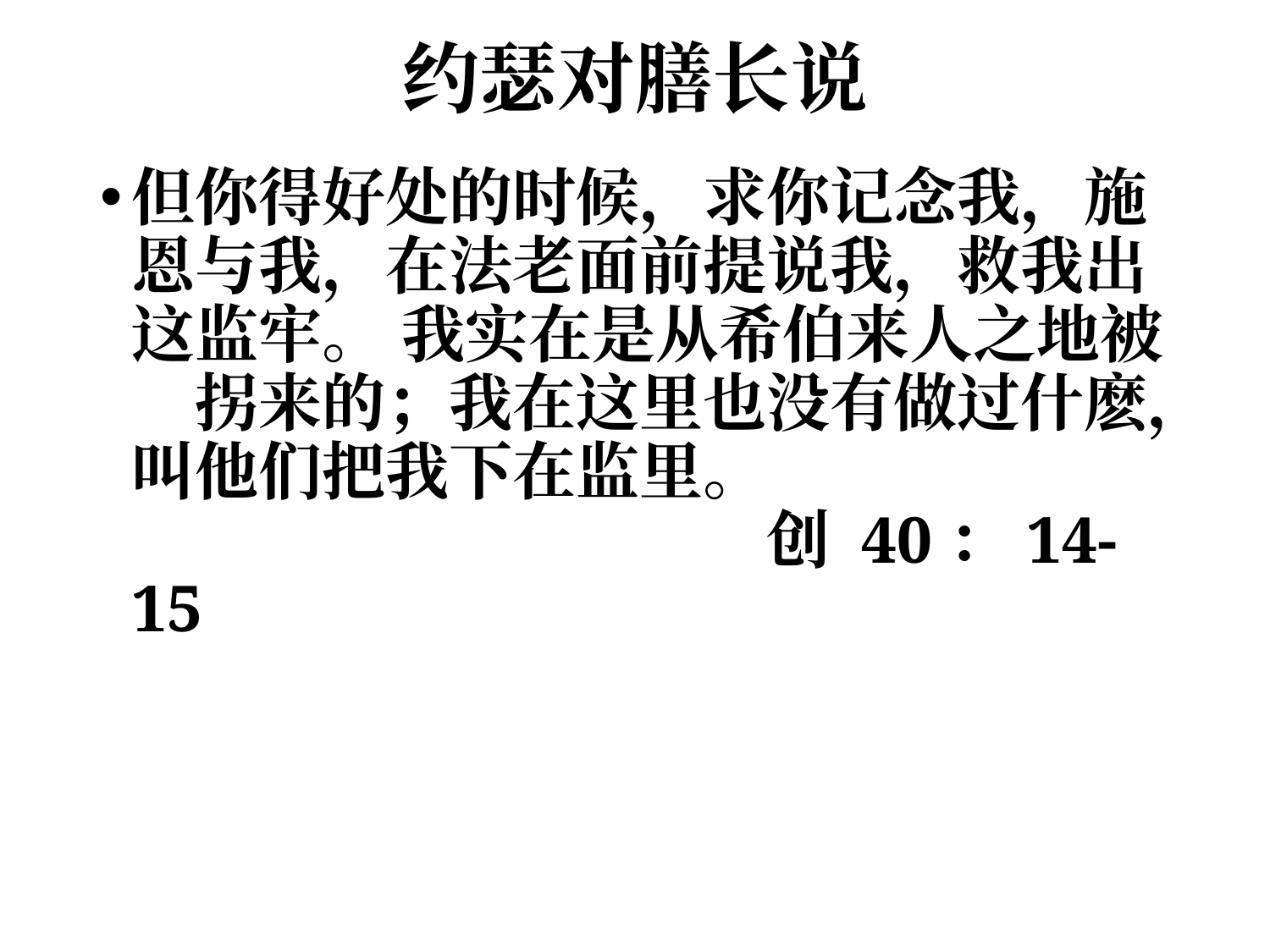

# 约瑟对膳长说
但你得好处的时候，求你记念我，施恩与我，在法老面前提说我，救我出这监牢。 我实在是从希伯来人之地被　拐来的；我在这里也没有做过什麽，叫他们把我下在监里。								创 40：14-15